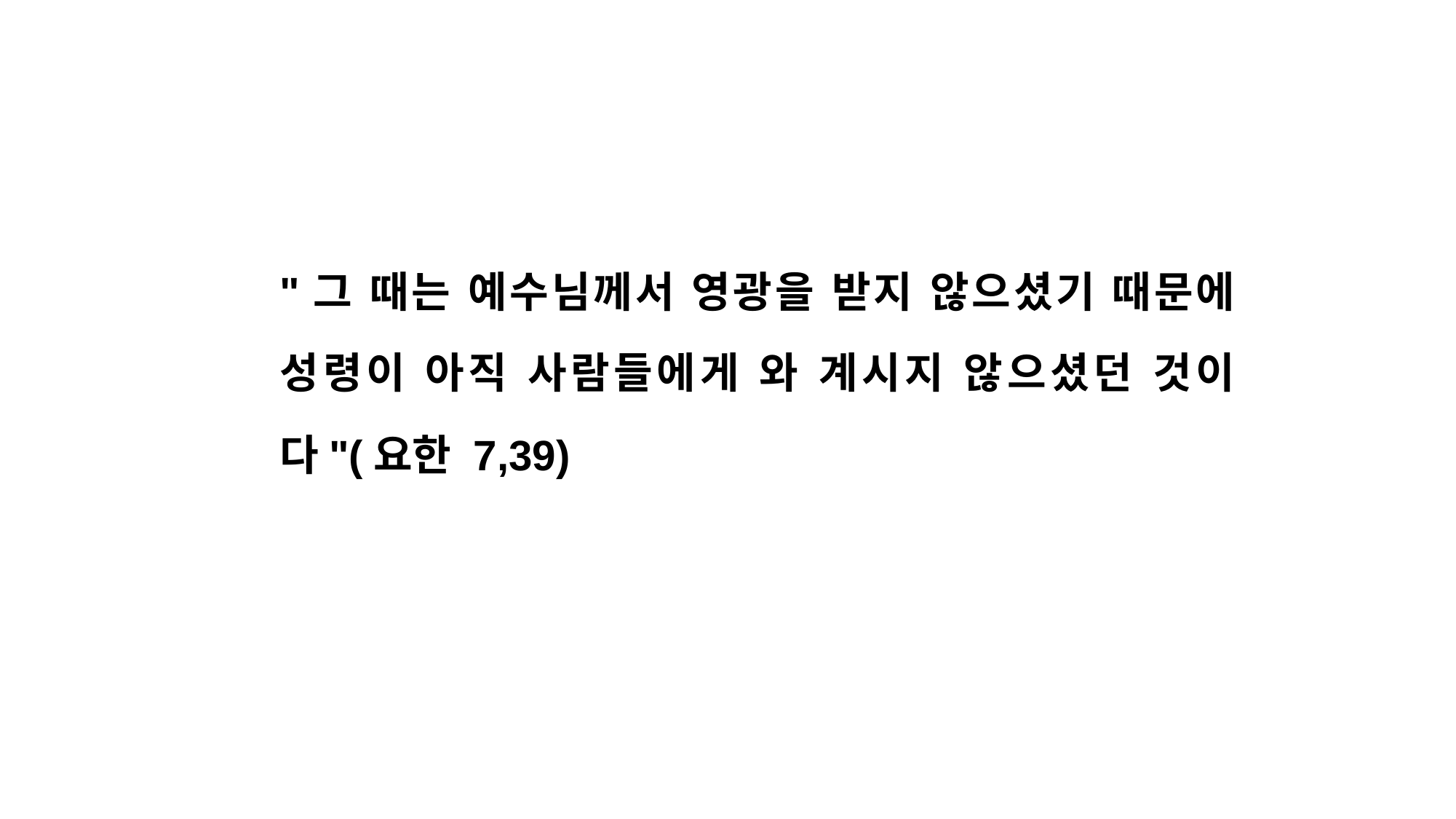

"그 때는 예수님께서 영광을 받지 않으셨기 때문에 성령이 아직 사람들에게 와 계시지 않으셨던 것이다"(요한 7,39)